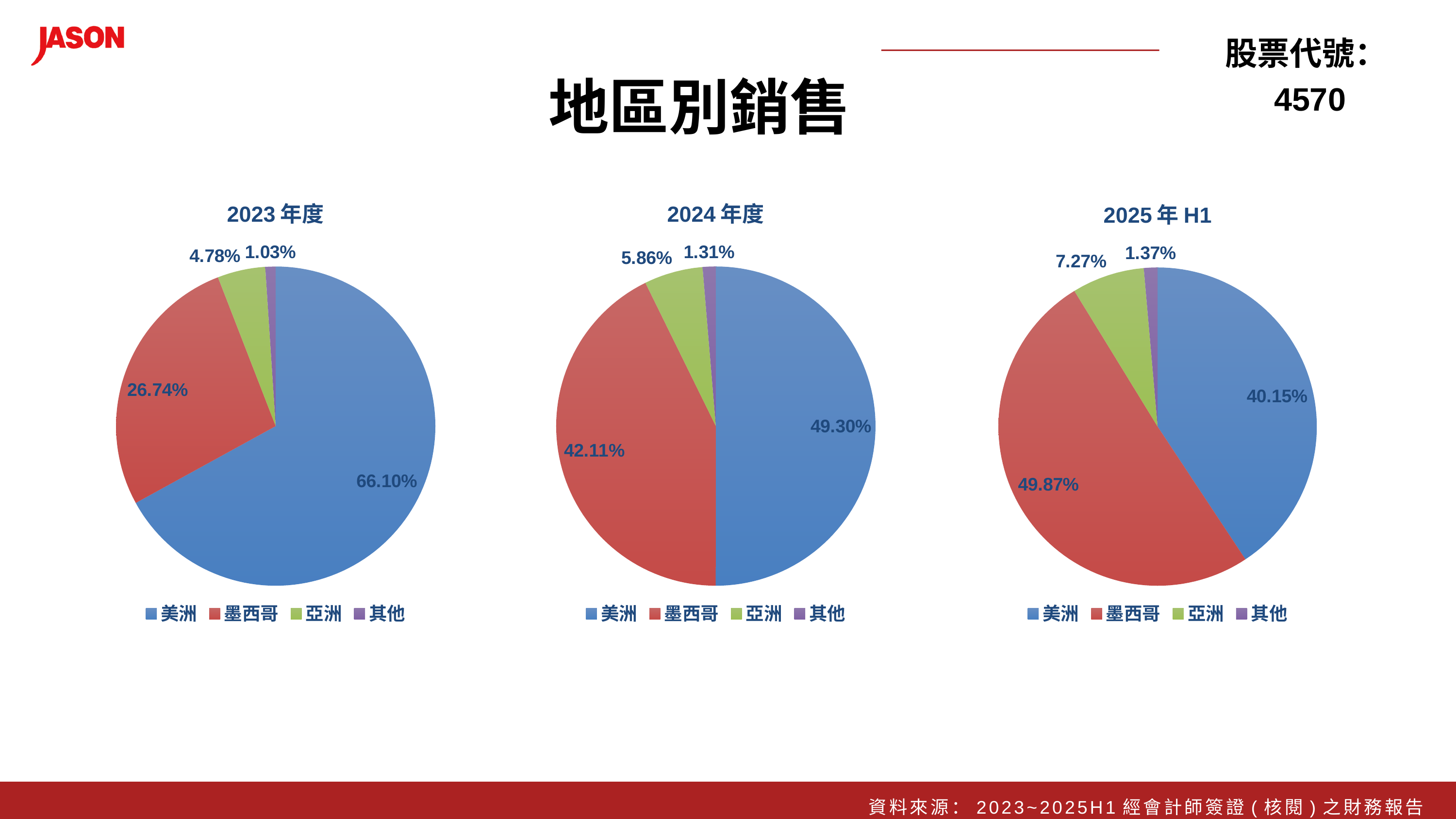

股票代號：4570

地區別銷售

### Chart:

| Category | 2023年度 |
|---|---|
| 美洲 | 0.661 |
| 墨西哥 | 0.2674 |
| 亞洲 | 0.0478 |
| 其他 | 0.0103 |

### Chart:

| Category | 2024年度 |
|---|---|
| 美洲 | 0.493 |
| 墨西哥 | 0.4211 |
| 亞洲 | 0.0586 |
| 其他 | 0.0131 |

### Chart:

| Category | 2025年H1 |
|---|---|
| 美洲 | 0.4015 |
| 墨西哥 | 0.4987 |
| 亞洲 | 0.0727 |
| 其他 | 0.0137 |
資料來源：2023~2025H1經會計師簽證(核閱)之財務報告